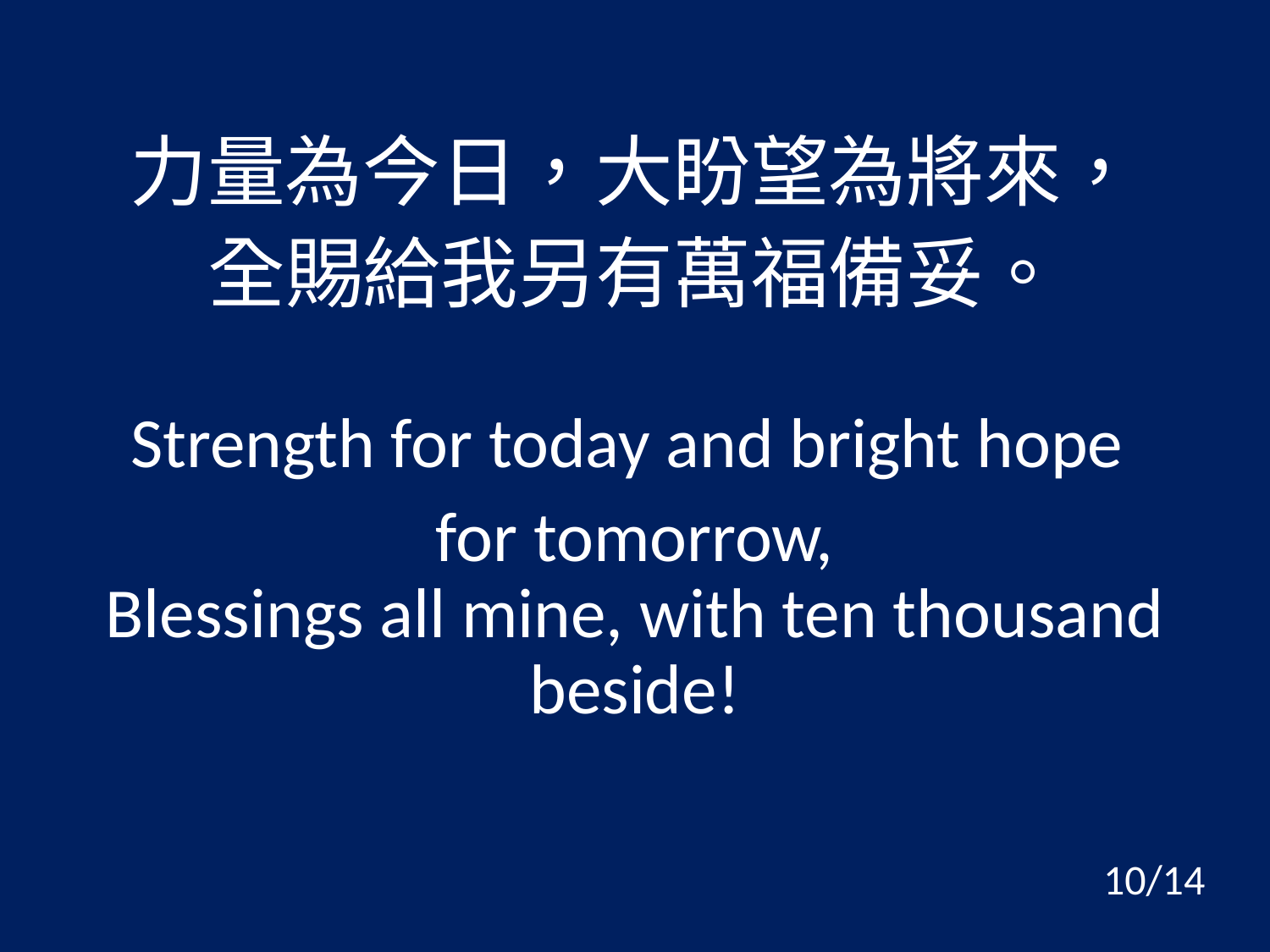

力量為今日，大盼望為將來，
全賜給我另有萬福備妥。

Strength for today and bright hope
for tomorrow,
Blessings all mine, with ten thousand beside!
10/14